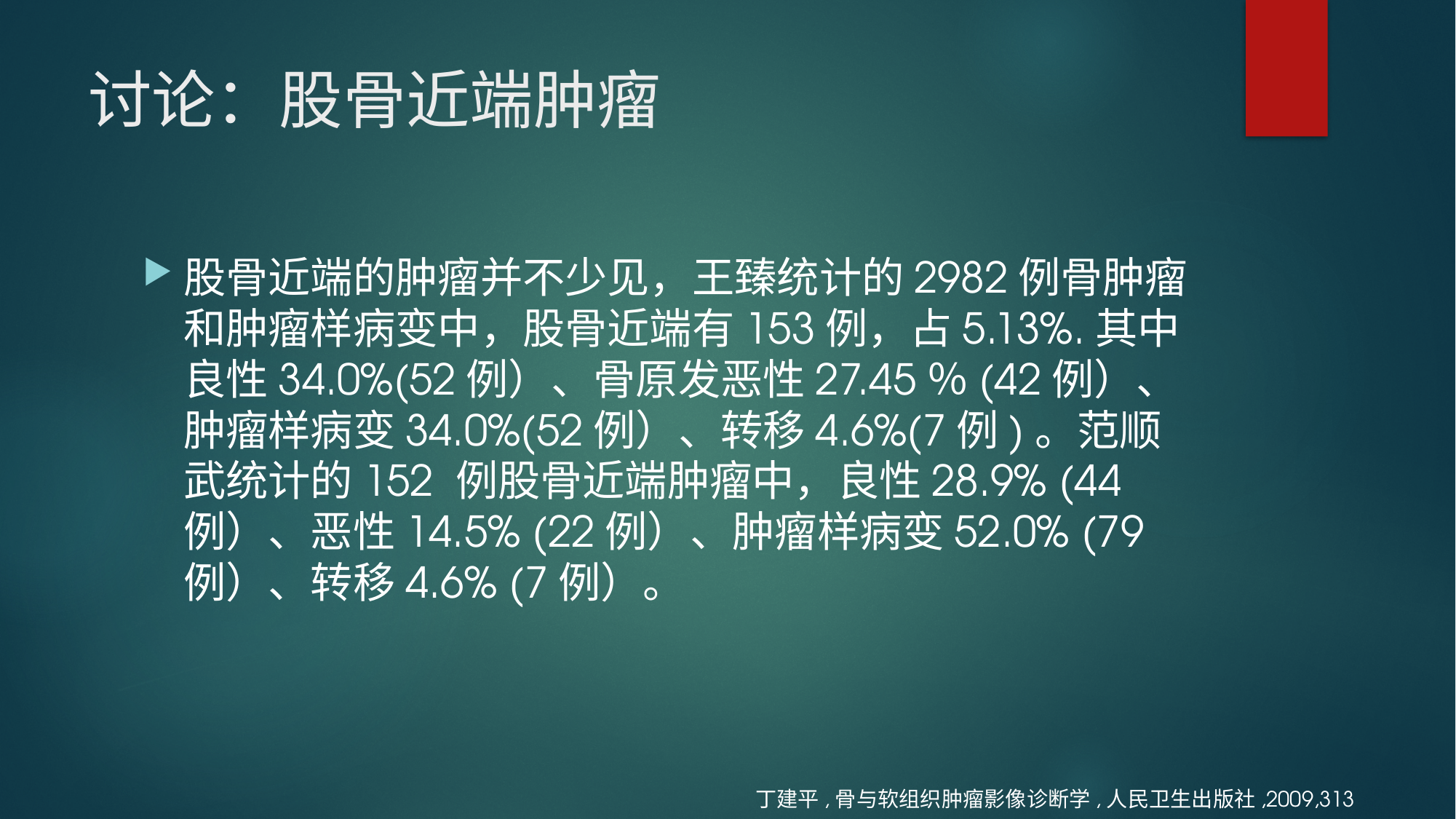

# 讨论：股骨近端肿瘤
股骨近端的肿瘤并不少见，王臻统计的2982例骨肿瘤和肿瘤样病变中，股骨近端有153例，占5.13%.其中良性34.0%(52例）、骨原发恶性27.45％(42例）、肿瘤样病变34.0%(52例）、转移4.6%(7例)。范顺武统计的152 例股骨近端肿瘤中，良性28.9% (44例）、恶性14.5% (22例）、肿瘤样病变52.0% (79例）、转移4.6% (7例）。

丁建平,骨与软组织肿瘤影像诊断学,人民卫生出版社,2009,313